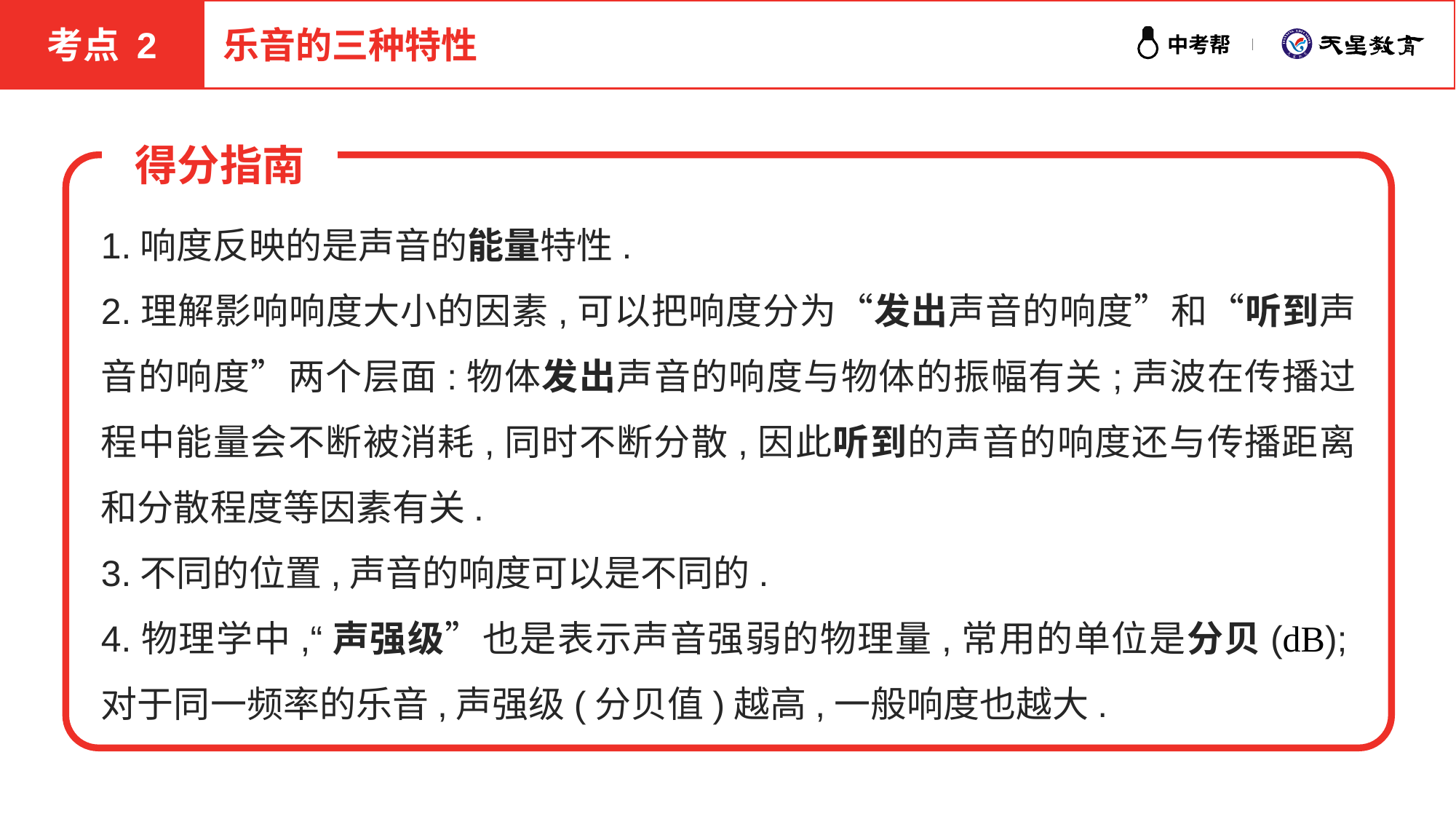

考点 2
乐音的三种特性
得分指南

1.响度反映的是声音的能量特性.
2.理解影响响度大小的因素,可以把响度分为“发出声音的响度”和“听到声音的响度”两个层面:物体发出声音的响度与物体的振幅有关;声波在传播过程中能量会不断被消耗,同时不断分散,因此听到的声音的响度还与传播距离和分散程度等因素有关.
3.不同的位置,声音的响度可以是不同的.
4.物理学中,“声强级”也是表示声音强弱的物理量,常用的单位是分贝(dB);对于同一频率的乐音,声强级(分贝值)越高,一般响度也越大.